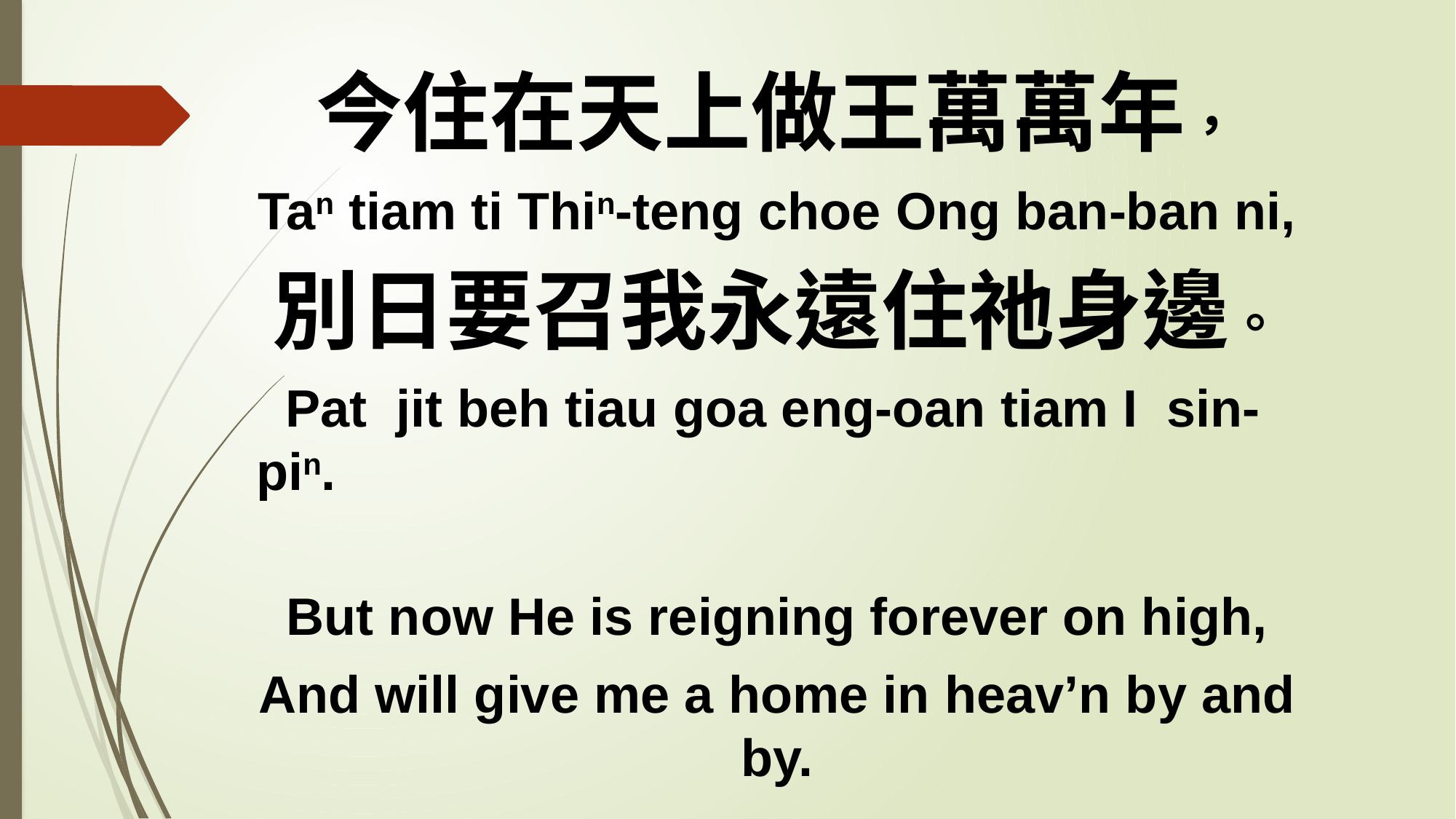

今住在天上做王萬萬年，
Tan tiam ti Thin-teng choe Ong ban-ban ni,
別日要召我永遠住祂身邊。
  Pat  jit beh tiau goa eng-oan tiam I  sin-pin.

But now He is reigning forever on high,
And will give me a home in heav’n by and by.